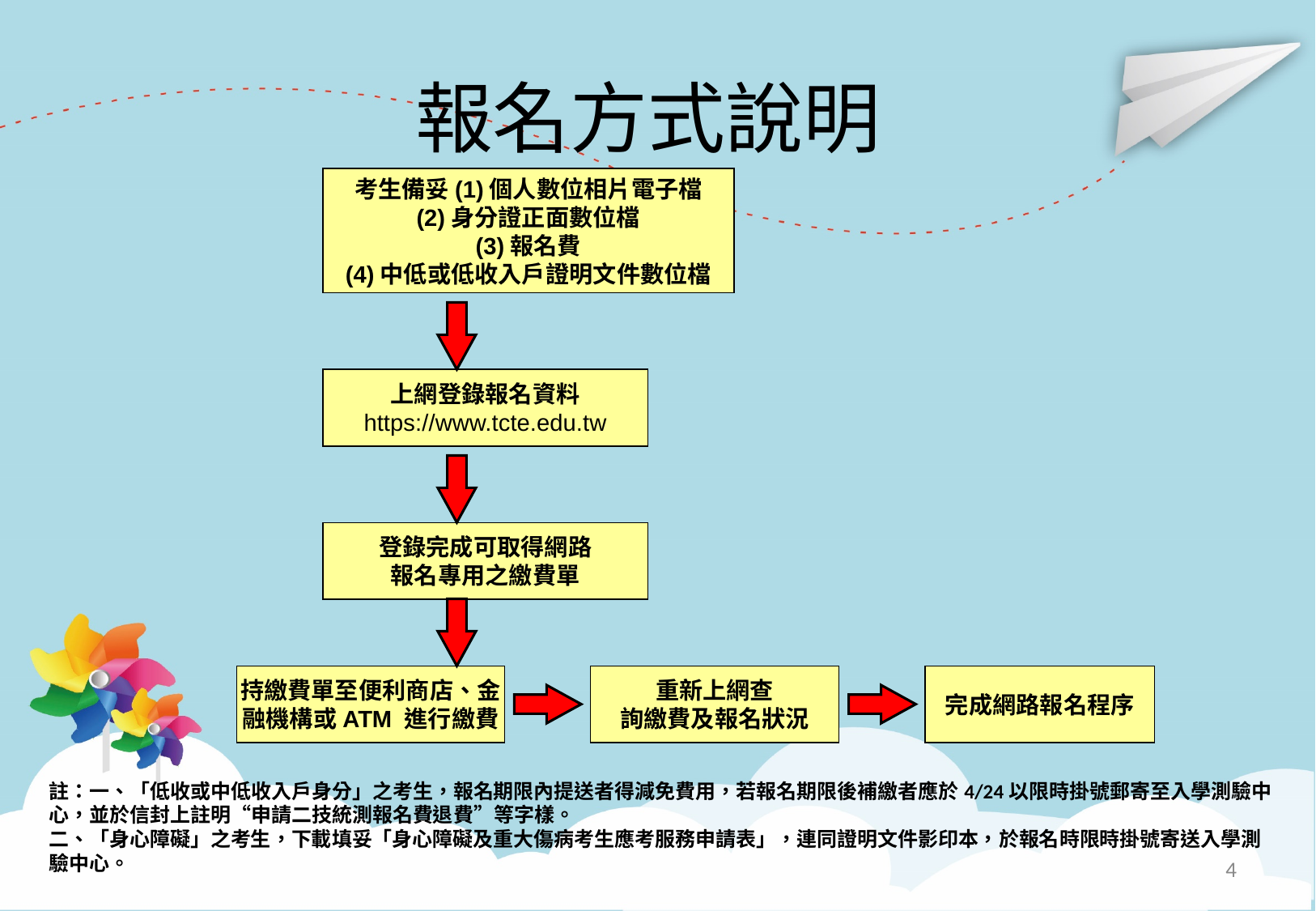

報名方式說明
考生備妥(1)個人數位相片電子檔
(2)身分證正面數位檔
(3)報名費
(4)中低或低收入戶證明文件數位檔

上網登錄報名資料
https://www.tcte.edu.tw

登錄完成可取得網路
報名專用之繳費單

持繳費單至便利商店、金
融機構或ATM 進行繳費
重新上網查
詢繳費及報名狀況
完成網路報名程序

註：一、「低收或中低收入戶身分」之考生，報名期限內提送者得減免費用，若報名期限後補繳者應於4/24以限時掛號郵寄至入學測驗中心，並於信封上註明“申請二技統測報名費退費”等字樣。
二、「身心障礙」之考生，下載填妥「身心障礙及重大傷病考生應考服務申請表」，連同證明文件影印本，於報名時限時掛號寄送入學測驗中心。
4